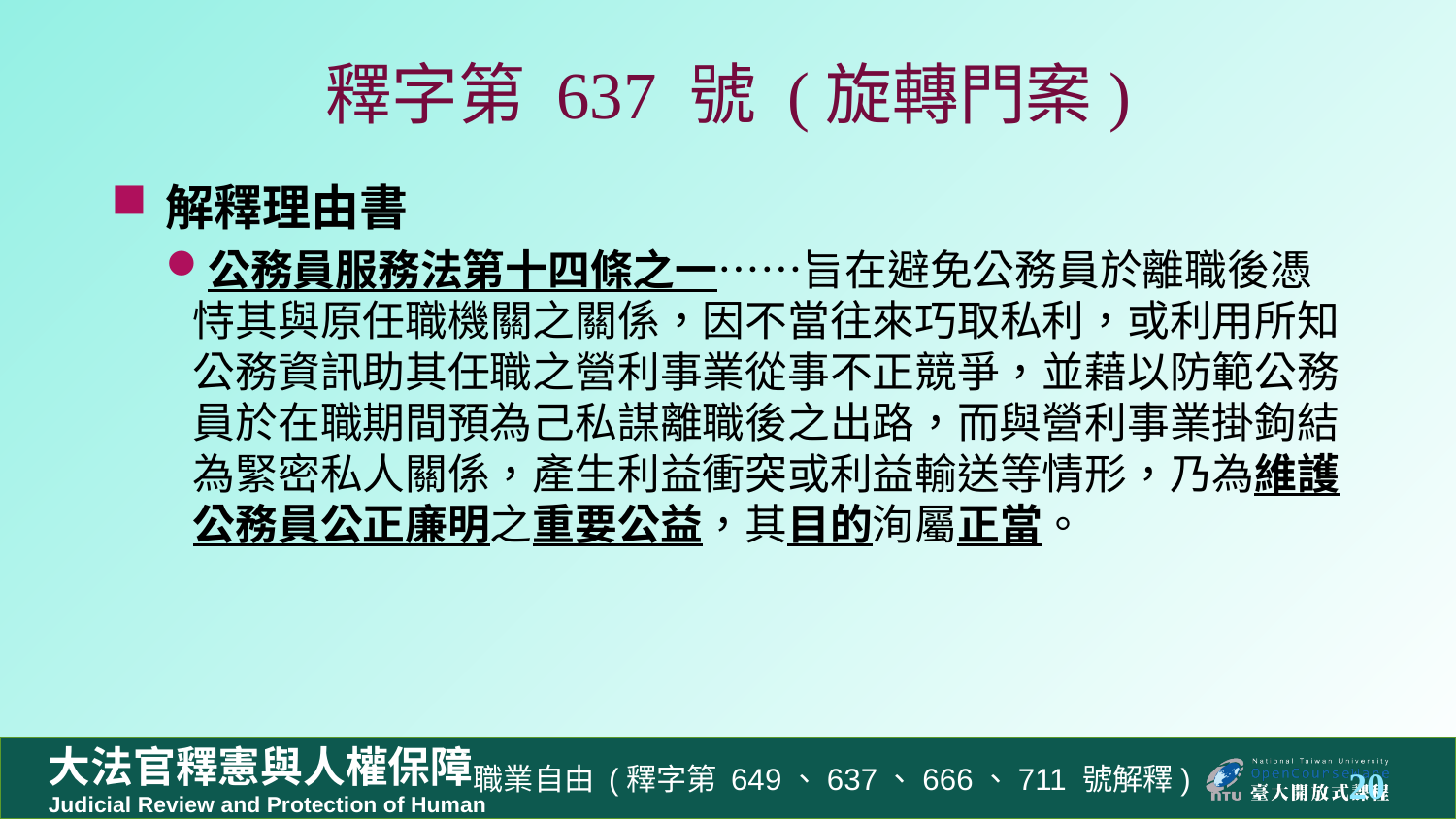

# 釋字第 637 號 (旋轉門案)
解釋理由書
公務員服務法第十四條之一……旨在避免公務員於離職後憑恃其與原任職機關之關係，因不當往來巧取私利，或利用所知公務資訊助其任職之營利事業從事不正競爭，並藉以防範公務員於在職期間預為己私謀離職後之出路，而與營利事業掛鉤結為緊密私人關係，產生利益衝突或利益輸送等情形，乃為維護公務員公正廉明之重要公益，其目的洵屬正當。